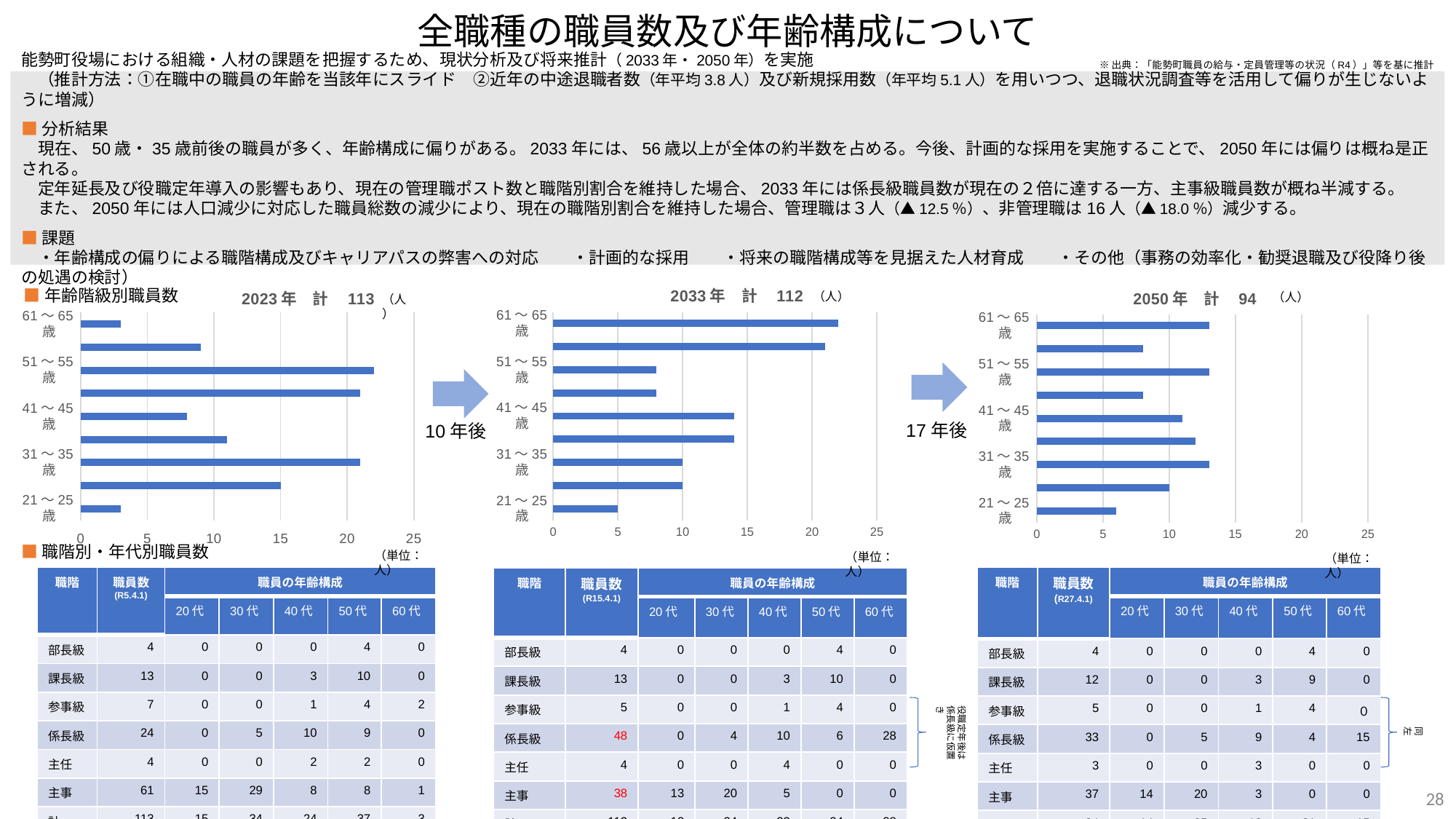

全職種の職員数及び年齢構成について
※出典：「能勢町職員の給与・定員管理等の状況（R4）」等を基に推計

能勢町役場における組織・人材の課題を把握するため、現状分析及び将来推計（2033年・2050年）を実施
　（推計方法：①在職中の職員の年齢を当該年にスライド　②近年の中途退職者数（年平均3.8人）及び新規採用数（年平均5.1人）を用いつつ、退職状況調査等を活用して偏りが生じないように増減）
■分析結果
　現在、50歳・35歳前後の職員が多く、年齢構成に偏りがある。2033年には、56歳以上が全体の約半数を占める。今後、計画的な採用を実施することで、2050年には偏りは概ね是正される。
　定年延長及び役職定年導入の影響もあり、現在の管理職ポスト数と職階別割合を維持した場合、2033年には係長級職員数が現在の２倍に達する一方、主事級職員数が概ね半減する。
　また、2050年には人口減少に対応した職員総数の減少により、現在の職階別割合を維持した場合、管理職は３人（▲12.5％）、非管理職は16人（▲18.0％）減少する。
■課題
　・年齢構成の偏りによる職階構成及びキャリアパスの弊害への対応　　・計画的な採用　　・将来の職階構成等を見据えた人材育成　　・その他（事務の効率化・勧奨退職及び役降り後の処遇の検討）

### Chart: 2033年　計　112

| Category | 職員数 |
|---|---|
| 21～25歳 | 5.0 |
| 26～30歳 | 10.0 |
| 31～35歳 | 10.0 |
| 36～40歳 | 14.0 |
| 41～45歳 | 14.0 |
| 46～50歳 | 8.0 |
| 51～55歳 | 8.0 |
| 56～60歳 | 21.0 |
| 61～65歳 | 22.0 |

### Chart: 2023年　計　113

| Category | 職員数 |
|---|---|
| 21～25歳 | 3.0 |
| 26～30歳 | 15.0 |
| 31～35歳 | 21.0 |
| 36～40歳 | 11.0 |
| 41～45歳 | 8.0 |
| 46～50歳 | 21.0 |
| 51～55歳 | 22.0 |
| 56～60歳 | 9.0 |
| 61～65歳 | 3.0 |

### Chart: 2050年　計　94

| Category | 職員数 |
|---|---|
| 21～25歳 | 6.0 |
| 26～30歳 | 10.0 |
| 31～35歳 | 13.0 |
| 36～40歳 | 12.0 |
| 41～45歳 | 11.0 |
| 46～50歳 | 8.0 |
| 51～55歳 | 13.0 |
| 56～60歳 | 8.0 |
| 61～65歳 | 13.0 |
■年齢階級別職員数
（人）
（人）
（人）

17年後
10年後
■職階別・年代別職員数
（単位：人）
（単位：人）
（単位：人）
| 職階 | 職員数 (R5.4.1) | 職員の年齢構成 |  |  |  |  |
| --- | --- | --- | --- | --- | --- | --- |
| 能勢町 | 職員数 | 20代 | 30代 | 40代 | 50代 | 60代 |
| 部長級 | 4 | 0 | 0 | 0 | 4 | 0 |
| 課長級 | 13 | 0 | 0 | 3 | 10 | 0 |
| 参事級 | 7 | 0 | 0 | 1 | 4 | 2 |
| 係長級 | 24 | 0 | 5 | 10 | 9 | 0 |
| 主任 | 4 | 0 | 0 | 2 | 2 | 0 |
| 主事 | 61 | 15 | 29 | 8 | 8 | 1 |
| 計 | 113 | 15 | 34 | 24 | 37 | 3 |
| 職階 | 職員数 (R27.4.1) | 職員の年齢構成 |  |  |  |  |
| --- | --- | --- | --- | --- | --- | --- |
| 能勢町 | 職員数 | 20代 | 30代 | 40代 | 50代 | 60代 |
| 部長級 | 4 | 0 | 0 | 0 | 4 | 0 |
| 課長級 | 12 | 0 | 0 | 3 | 9 | 0 |
| 参事級 | 5 | 0 | 0 | 1 | 4 | ０ |
| 係長級 | 33 | 0 | 5 | 9 | 4 | 15 |
| 主任 | 3 | 0 | 0 | 3 | 0 | 0 |
| 主事 | 37 | 14 | 20 | 3 | 0 | 0 |
| 計 | 94 | 14 | 25 | 19 | 21 | 15 |
| 職階 | 職員数 (R15.4.1) | 職員の年齢構成 |  |  |  |  |
| --- | --- | --- | --- | --- | --- | --- |
| 能勢町 | 職員数 | 20代 | 30代 | 40代 | 50代 | 60代 |
| 部長級 | 4 | 0 | 0 | 0 | 4 | 0 |
| 課長級 | 13 | 0 | 0 | 3 | 10 | 0 |
| 参事級 | 5 | 0 | 0 | 1 | 4 | 0 |
| 係長級 | 48 | 0 | 4 | 10 | 6 | 28 |
| 主任 | 4 | 0 | 0 | 4 | 0 | 0 |
| 主事 | 38 | 13 | 20 | 5 | 0 | 0 |
| 計 | 112 | 13 | 24 | 23 | 24 | 28 |
役職定年後は
係長級に仮置き

同左
28